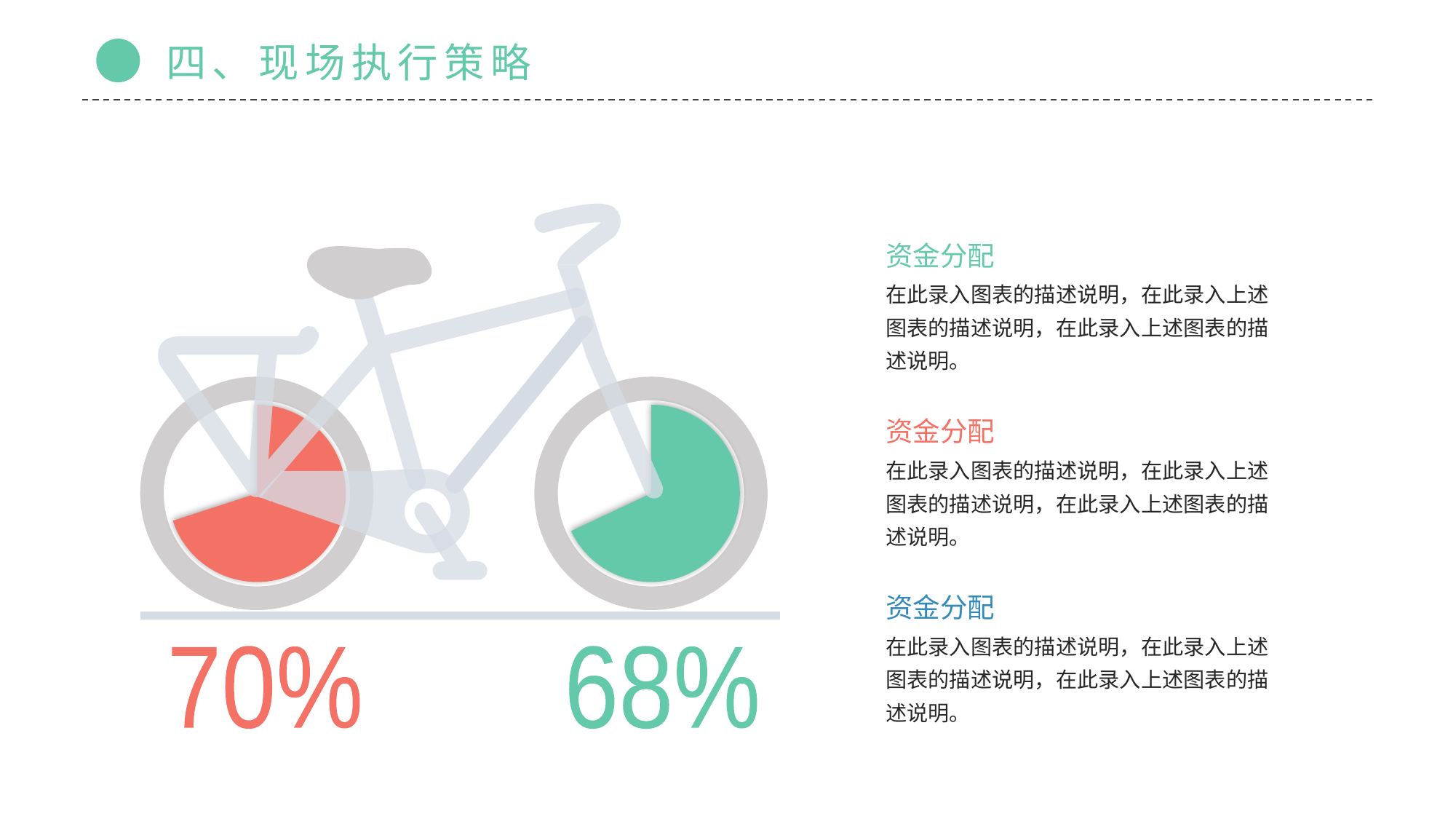

四、现场执行策略

68%
70%
资金分配
在此录入图表的描述说明，在此录入上述图表的描述说明，在此录入上述图表的描述说明。
资金分配
在此录入图表的描述说明，在此录入上述图表的描述说明，在此录入上述图表的描述说明。
资金分配
在此录入图表的描述说明，在此录入上述图表的描述说明，在此录入上述图表的描述说明。